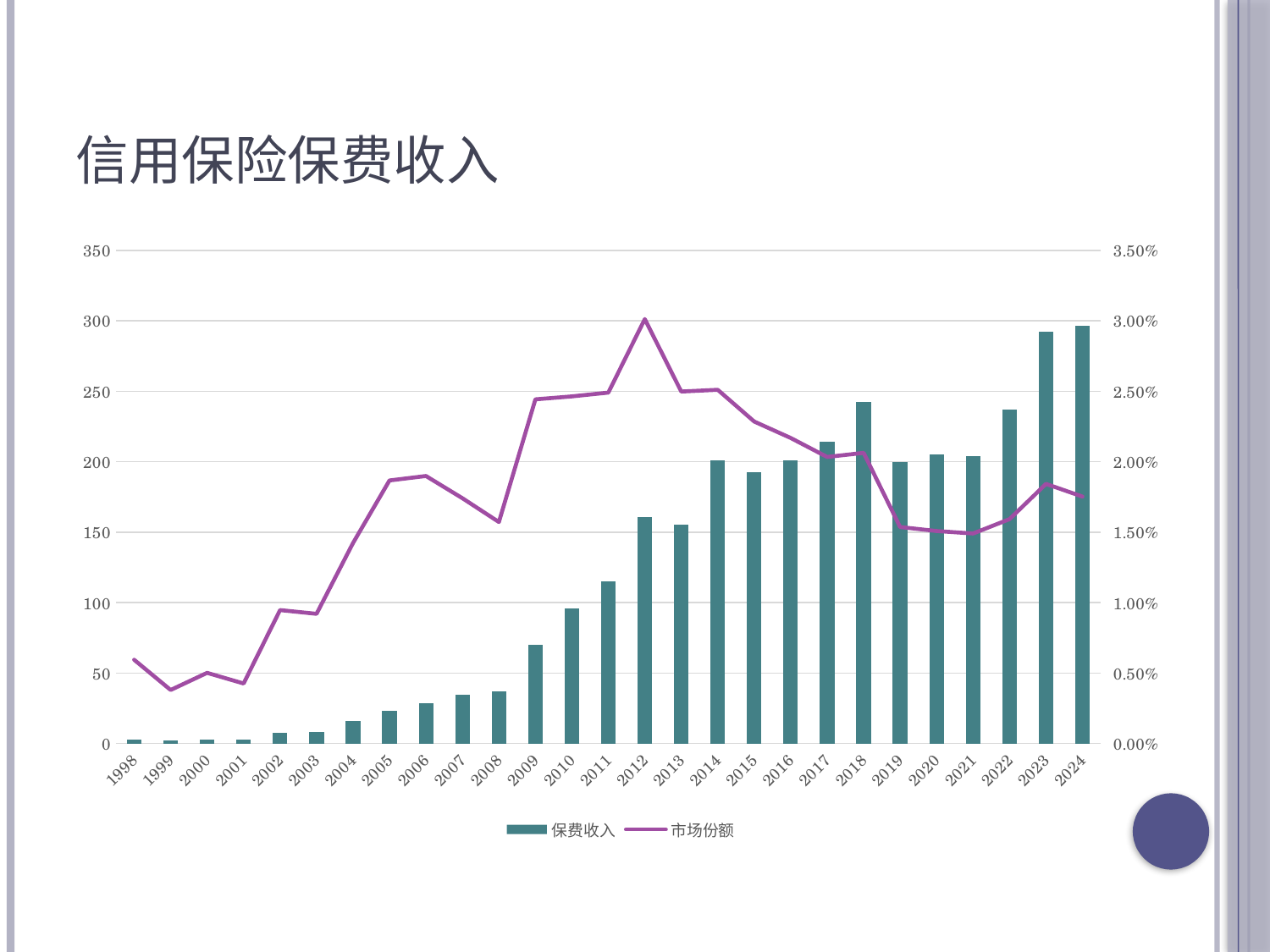

# 信用保险保费收入

### Chart

| Category | 保费收入 | 市场份额 |
|---|---|---|
| 1998 | 3.0 | 0.00594059405940594 |
| 1999 | 2.0 | 0.00379506641366224 |
| 2000 | 3.0 | 0.00501336898395722 |
| 2001 | 2.93 | 0.00425723584796001 |
| 2002 | 7.38 | 0.00946748598478531 |
| 2003 | 8.0 | 0.00920171020402124 |
| 2004 | 16.0 | 0.0142222222222222 |
| 2005 | 23.0 | 0.018670195062951 |
| 2006 | 28.67 | 0.018986252019814 |
| 2007 | 34.78 | 0.0174094114938156 |
| 2008 | 36.73 | 0.0157186813939256 |
| 2009 | 70.25 | 0.0244277304291283 |
| 2010 | 95.97 | 0.0246352332351039 |
| 2011 | 115.0 | 0.0249035259061635 |
| 2012 | 160.57 | 0.0301204480268921 |
| 2013 | 155.17 | 0.0249780273201701 |
| 2014 | 200.7 | 0.0251032836896198 |
| 2015 | 192.5 | 0.022853276031959 |
| 2016 | 200.92 | 0.0216841828067699 |
| 2017 | 214.4 | 0.0203388544216138 |
| 2018 | 242.48 | 0.0206265896543804 |
| 2019 | 200.0 | 0.0153653496001168 |
| 2020 | 204.88 | 0.0150824499411072 |
| 2021 | 203.85 | 0.014905674173735 |
| 2022 | 236.78 | 0.0159265487320912 |
| 2023 | 292.35 | 0.0184238719435342 |
| 2024 | 296.3 | 0.0175252853847519 |